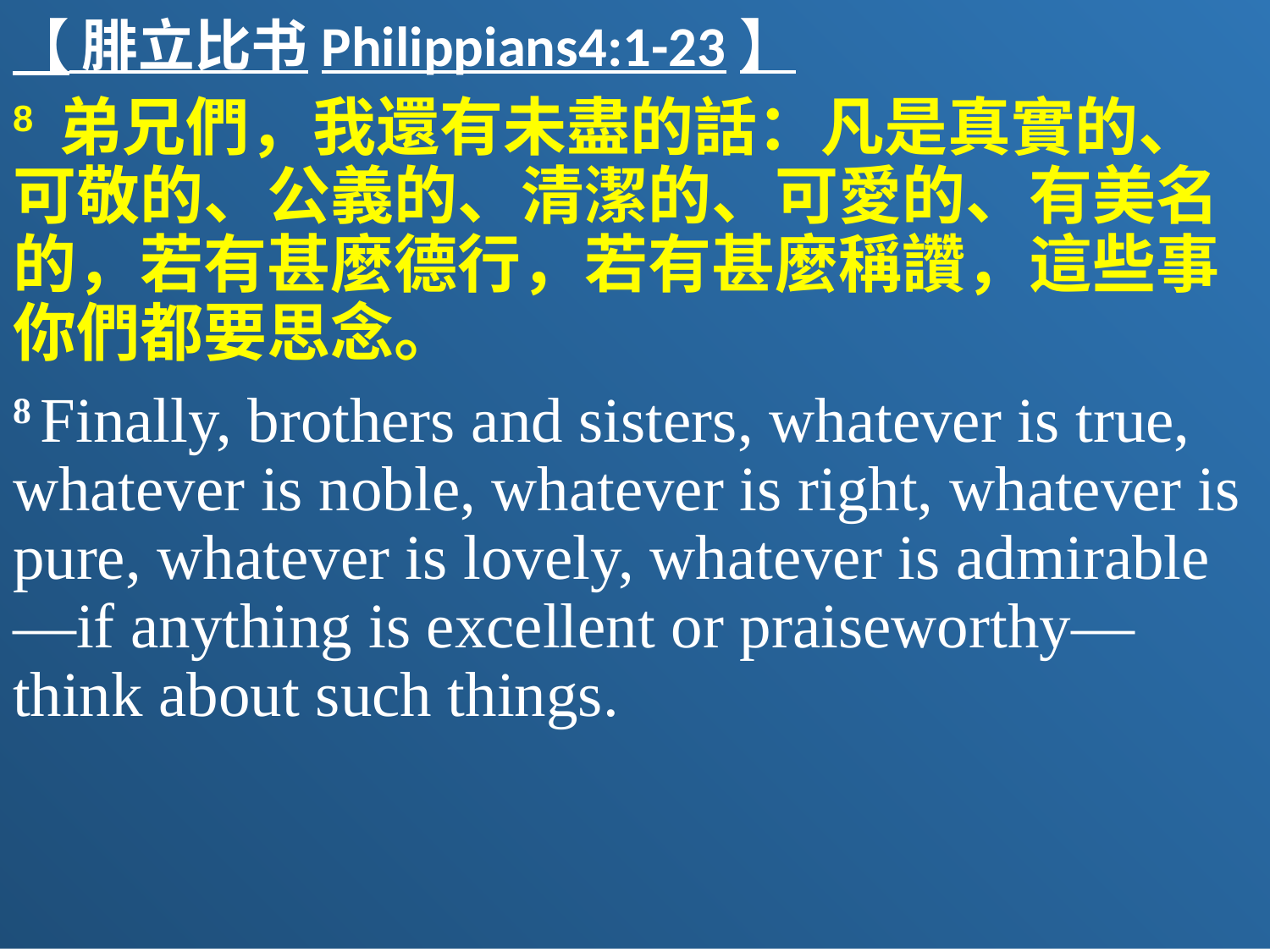

【 腓立比书Philippians4:1-23】
8 弟兄們，我還有未盡的話：凡是真實的、可敬的、公義的、清潔的、可愛的、有美名的，若有甚麼德行，若有甚麼稱讚，這些事你們都要思念。
8 Finally, brothers and sisters, whatever is true, whatever is noble, whatever is right, whatever is pure, whatever is lovely, whatever is admirable—if anything is excellent or praiseworthy—think about such things.